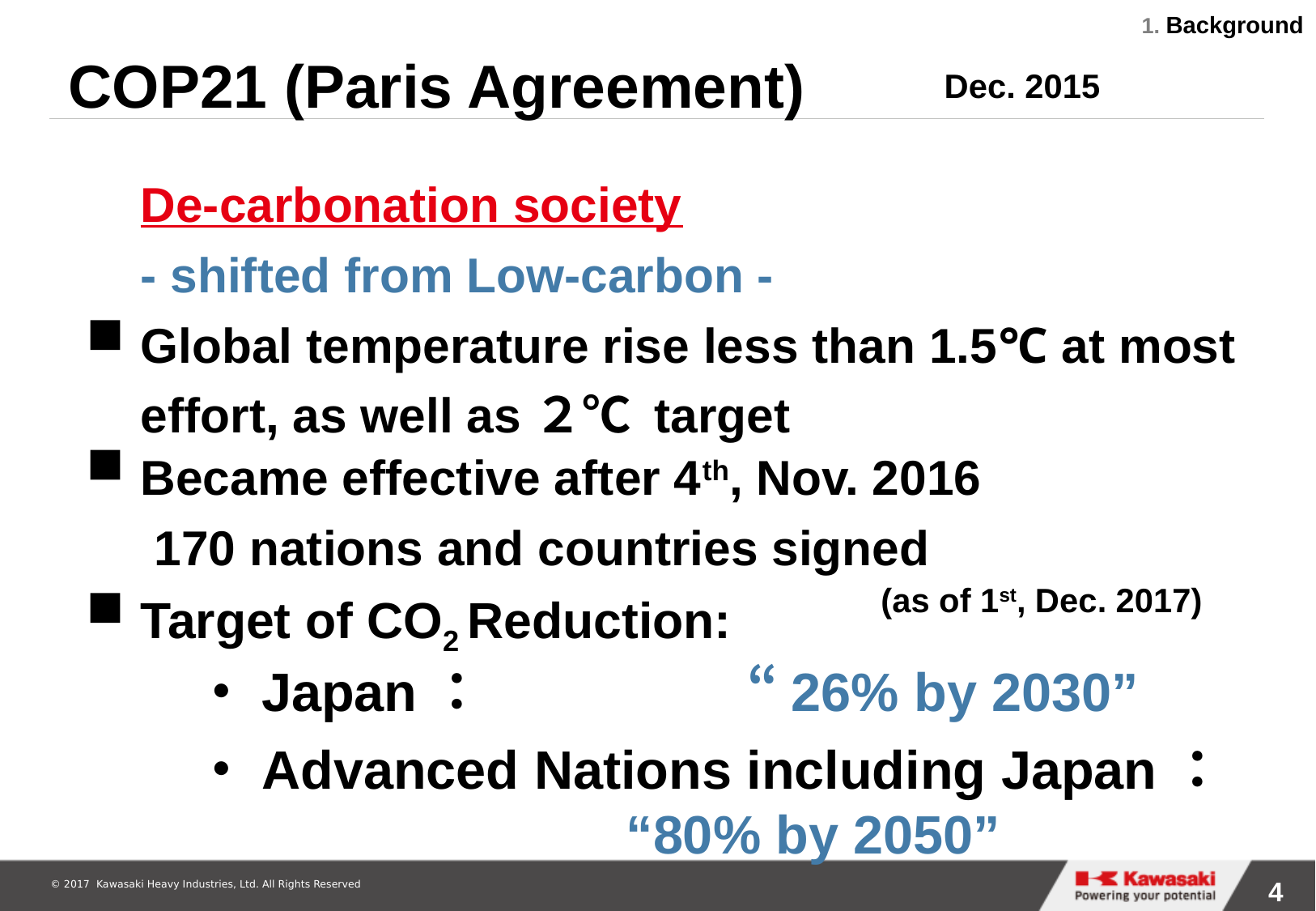

1. Background
COP21 (Paris Agreement)
Dec. 2015
De-carbonation society
- shifted from Low-carbon -
Global temperature rise less than 1.5℃ at most effort, as well as２℃ target

Became effective after 4th, Nov. 2016
 170 nations and countries signed
						        (as of 1st, Dec. 2017)

Target of CO2 Reduction:
　・Japan：			“26% by 2030”
　・Advanced Nations including Japan：
				“80% by 2050”